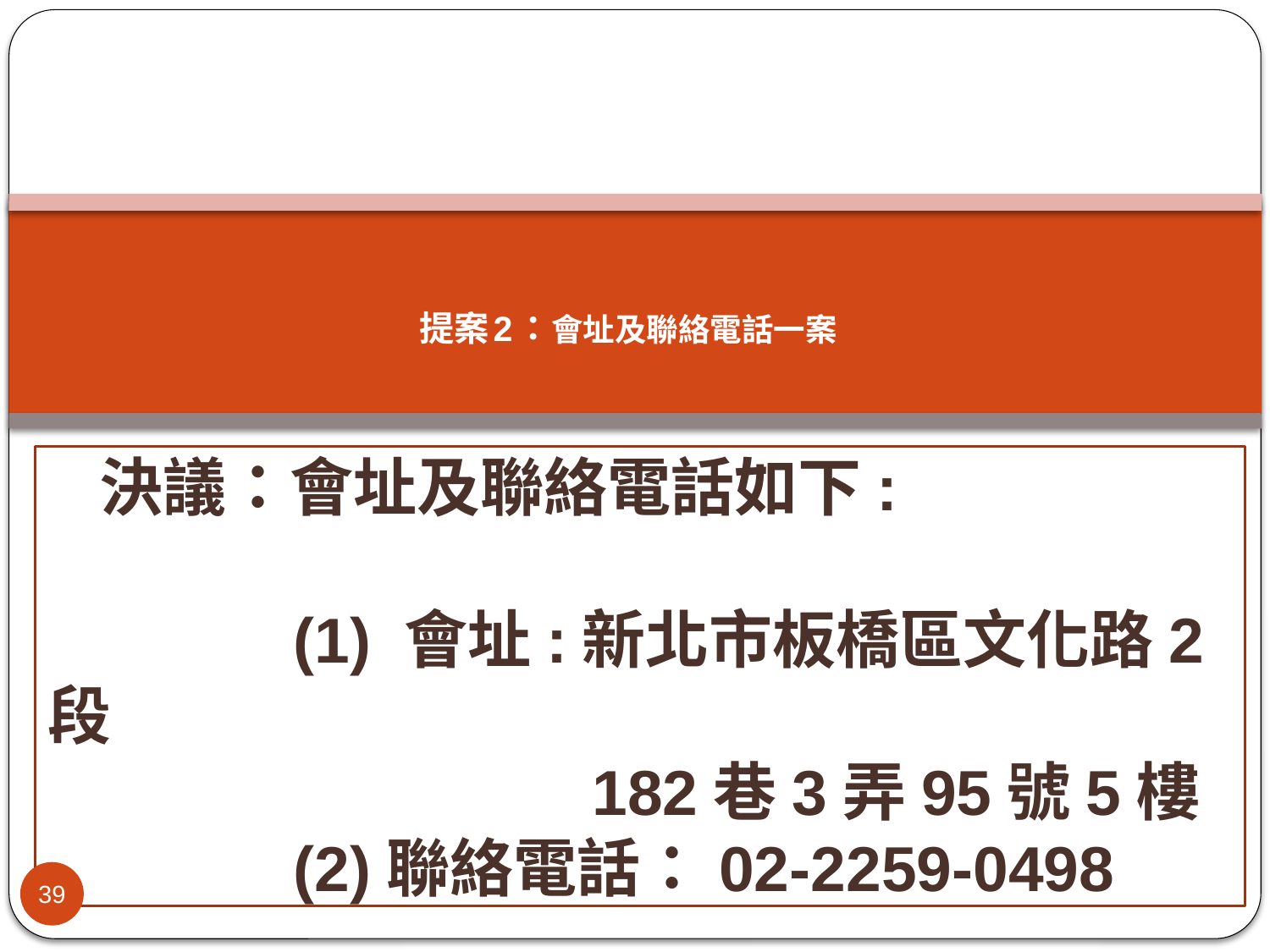

# 提案2：會址及聯絡電話一案
   決議：會址及聯絡電話如下:

              (1) 會址:新北市板橋區文化路2段
                               182巷3弄95號5樓
              (2)聯絡電話：02-2259-0498
39